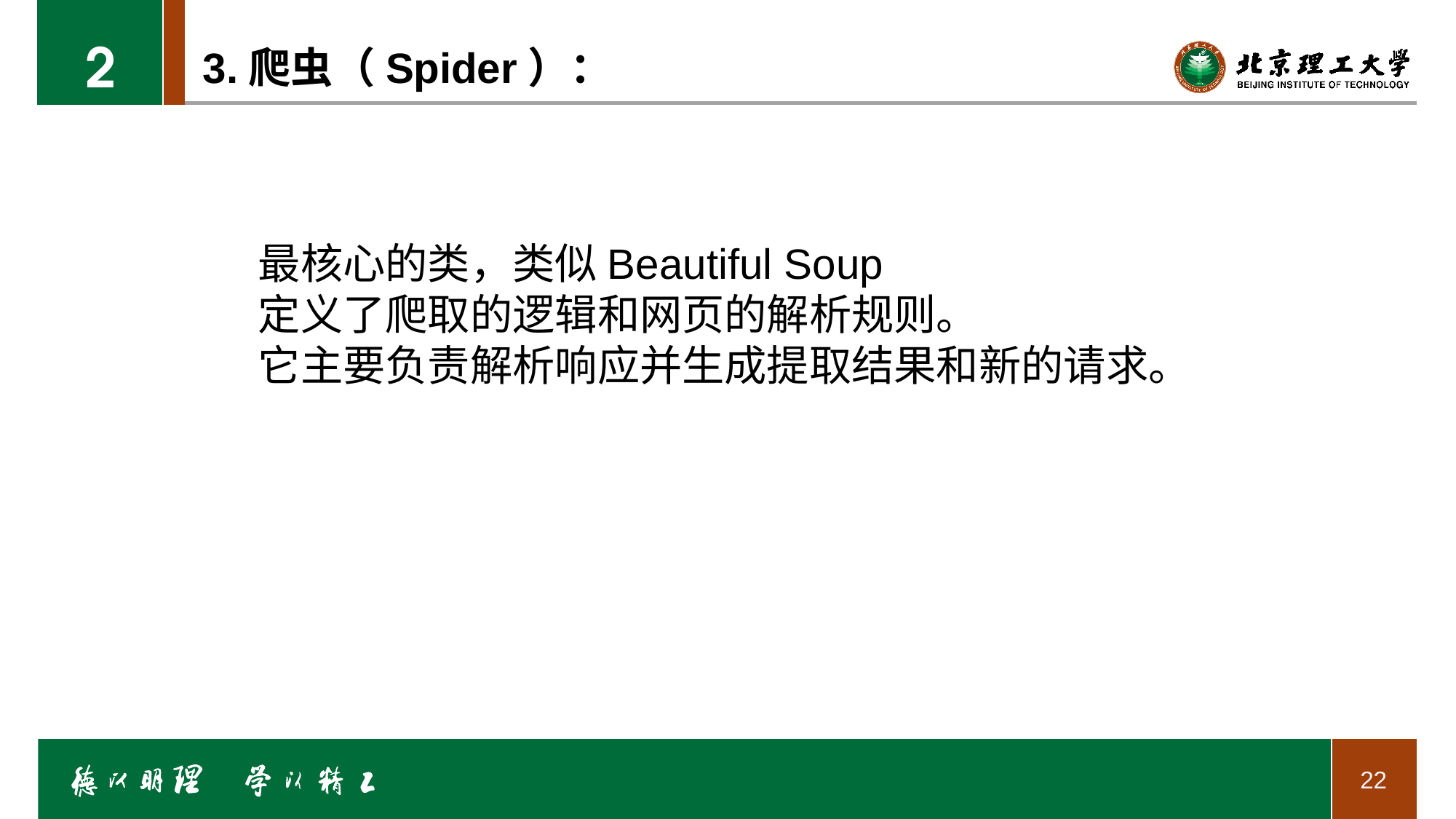

2
# 3.爬虫（Spider）：
最核心的类，类似Beautiful Soup
定义了爬取的逻辑和网页的解析规则。
它主要负责解析响应并生成提取结果和新的请求。